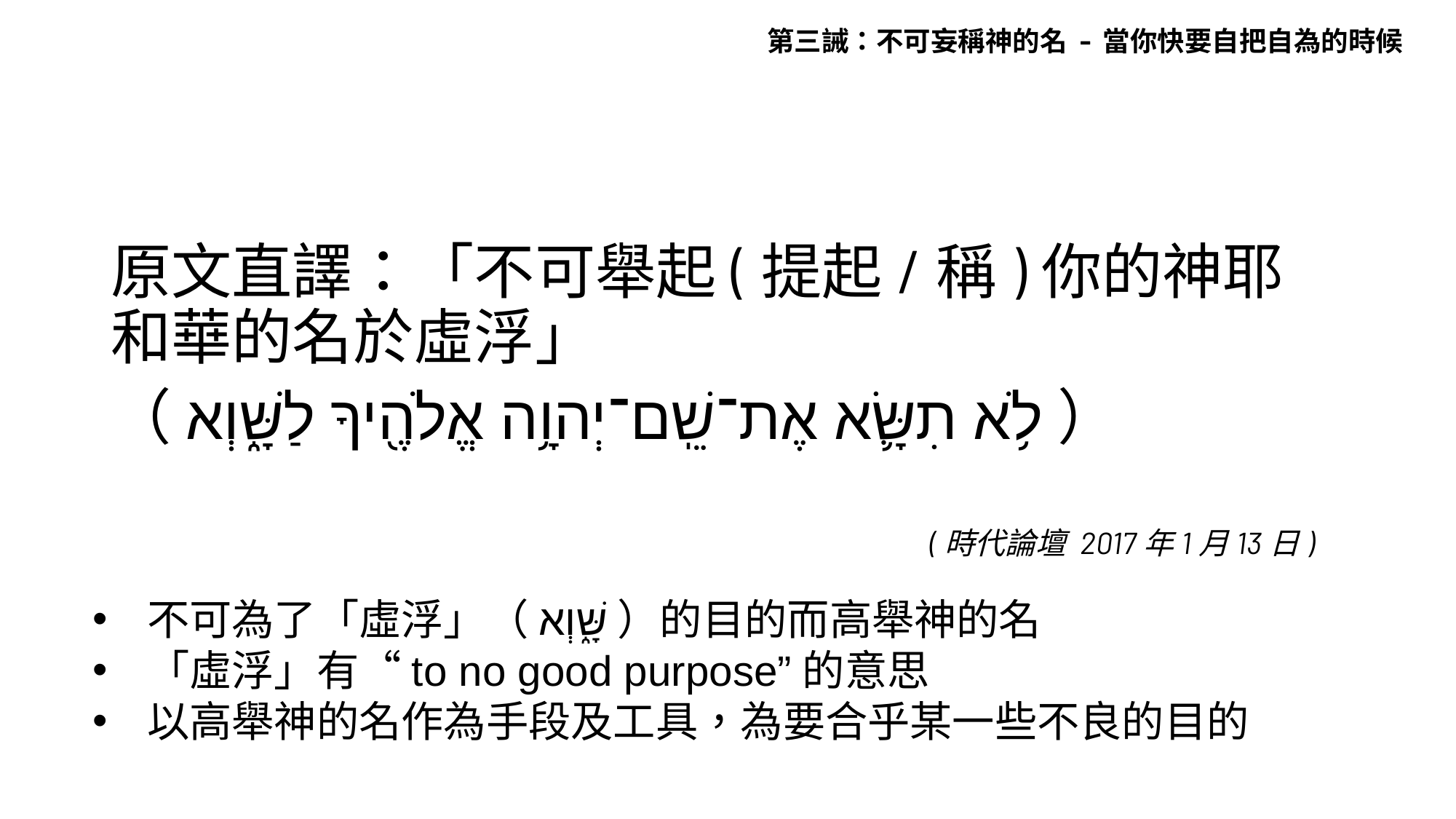

第三誡：不可妄稱神的名 - 當你快要自把自為的時候
原文直譯：「不可舉起(提起/稱)你的神耶和華的名於虛浮」
（לֹ֥א תִשָּׂ֛א אֶת־שֵֽׁם־יְהוָ֥ה אֱלֹהֶ֖יךָ לַשָּׁ֑וְא）
(時代論壇 2017年1月13日)
不可為了「虛浮」（שָּׁ֑וְא）的目的而高舉神的名
「虛浮」有“to no good purpose”的意思
以高舉神的名作為手段及工具，為要合乎某一些不良的目的